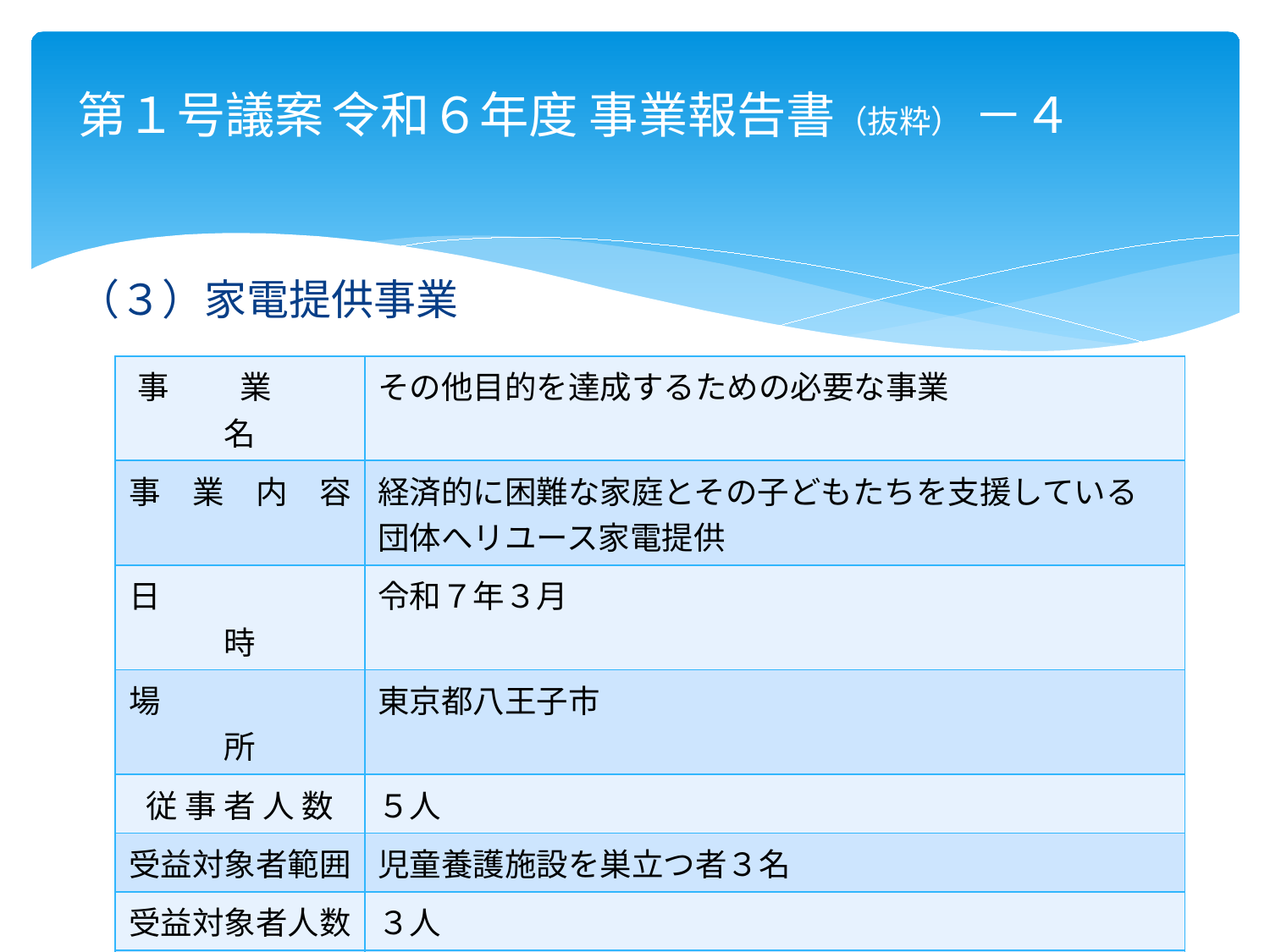

# 第１号議案	令和６年度 事業報告書（抜粋） －４
（３）家電提供事業

| 事　 　業 　　名 | その他目的を達成するための必要な事業 |
| --- | --- |
| 事　業　内　容 | 経済的に困難な家庭とその子どもたちを支援している 団体へリユース家電提供 |
| 日　　　　　　時 | 令和７年３月 |
| 場　　　　　　所 | 東京都八王子市 |
| 従 事 者 人 数 | ５人 |
| 受益対象者範囲 | 児童養護施設を巣立つ者３名 |
| 受益対象者人数 | ３人 |
| 事　　 業　　 費 | ７万円 |